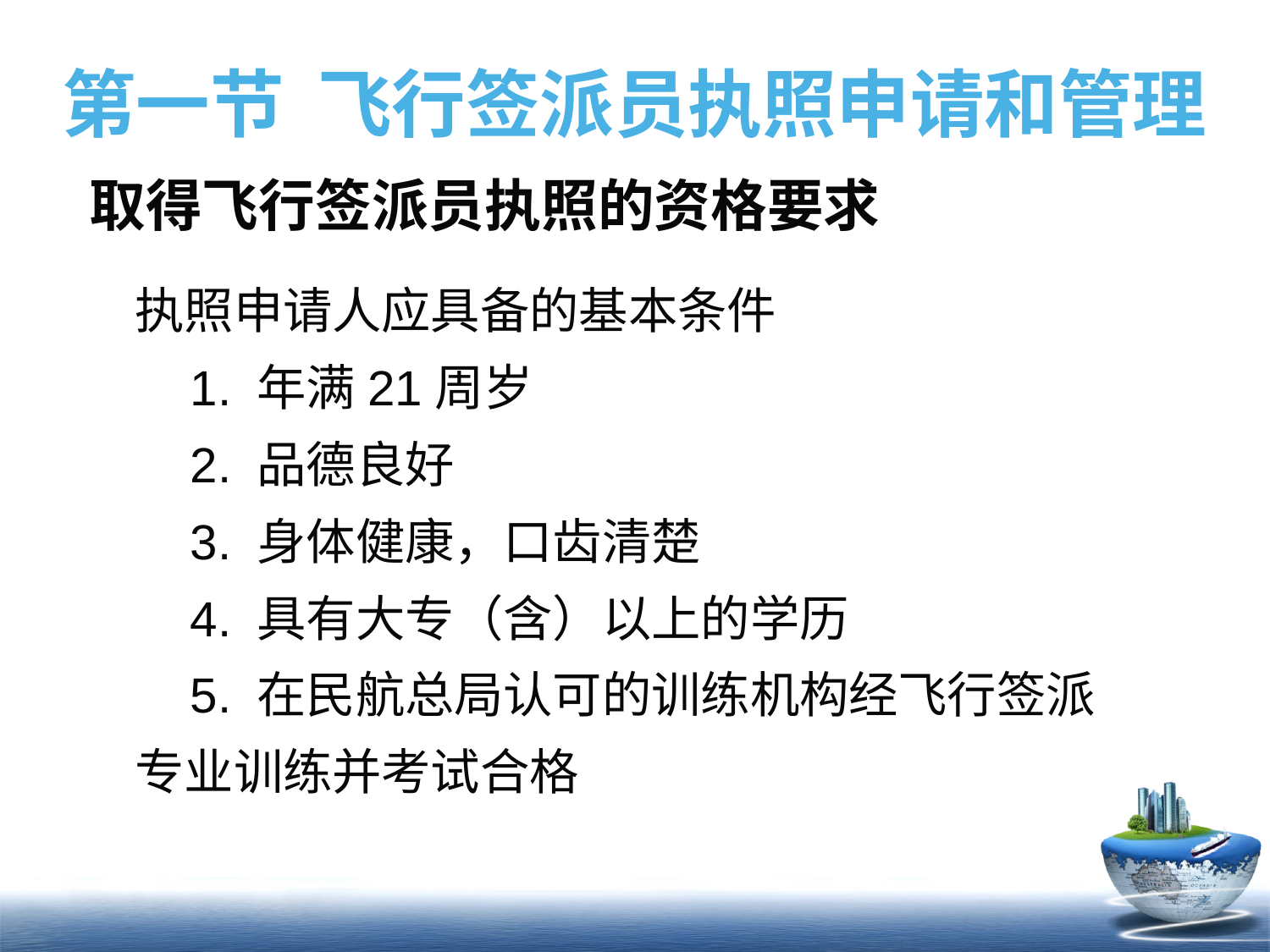

# 第一节  飞行签派员执照申请和管理
取得飞行签派员执照的资格要求
执照申请人应具备的基本条件
    1. 年满21周岁
    2. 品德良好
    3. 身体健康，口齿清楚
    4. 具有大专（含）以上的学历
    5. 在民航总局认可的训练机构经飞行签派专业训练并考试合格